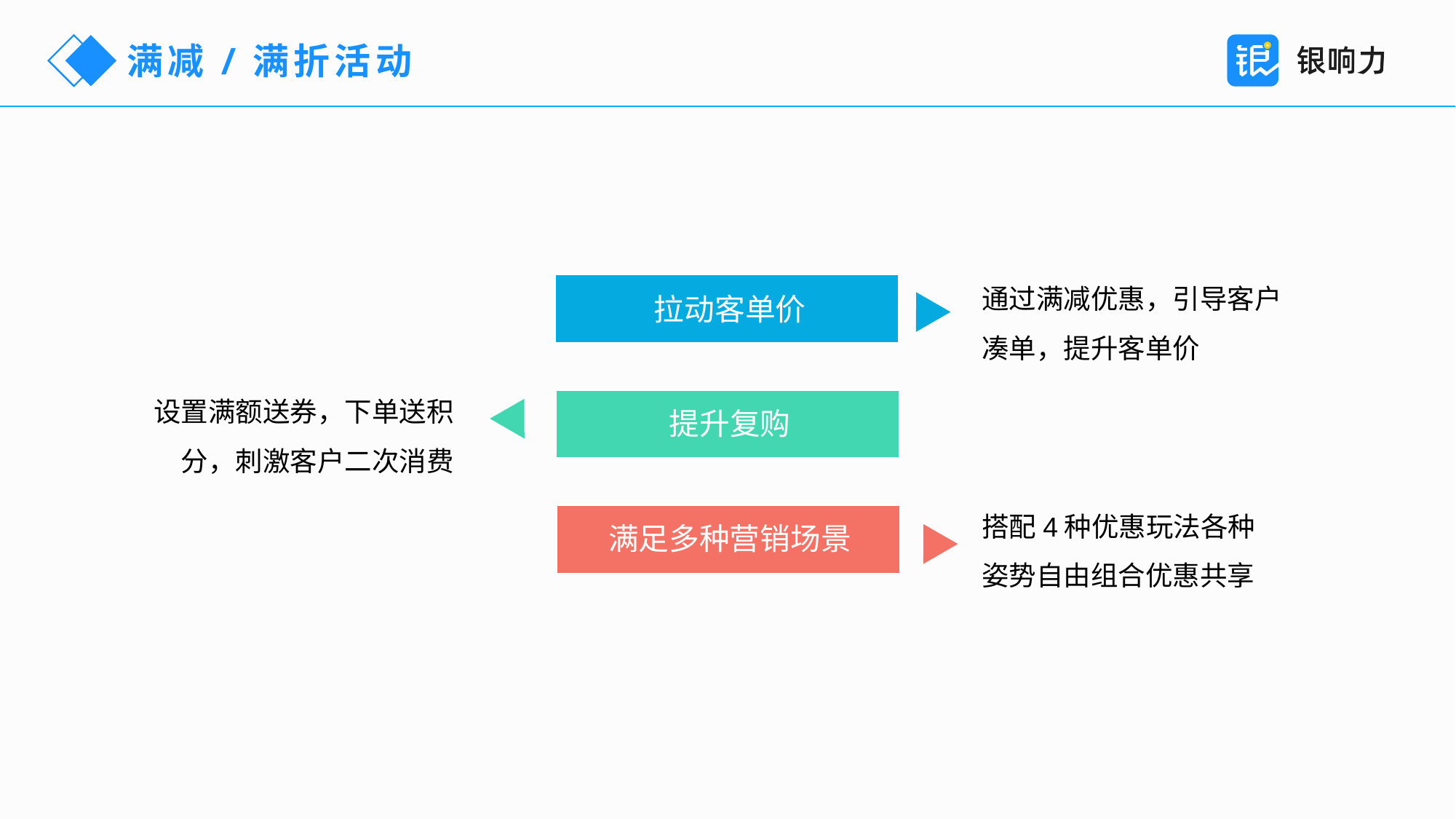

满减/满折活动
通过满减优惠，引导客户凑单，提升客单价

拉动客单价

设置满额送券，下单送积分，刺激客户二次消费

提升复购
搭配4种优惠玩法各种姿势自由组合优惠共享

满足多种营销场景